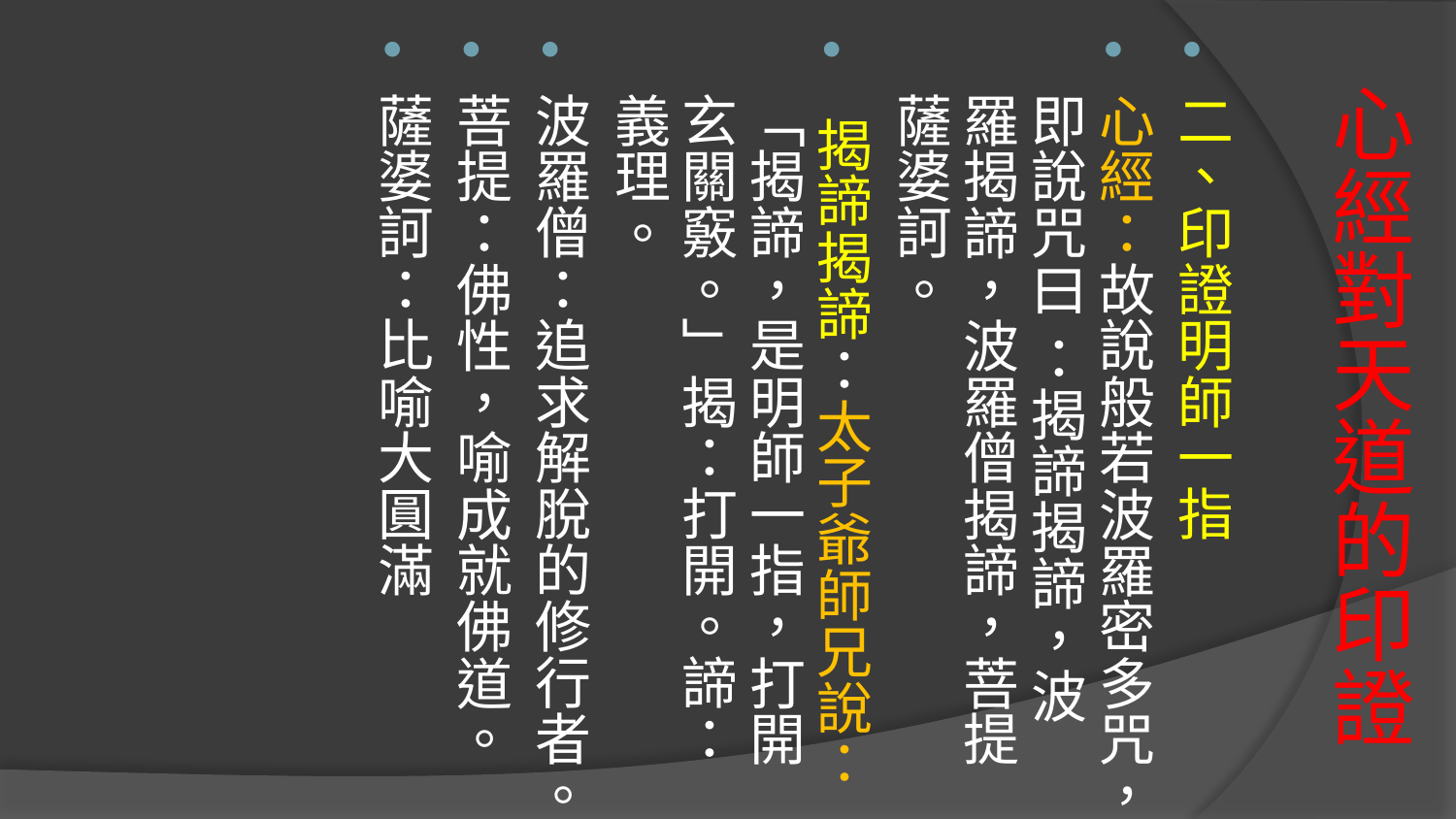

二、印證明師一指
心經：故說般若波羅密多咒，即說咒曰 ：揭諦揭諦，波羅揭諦，波羅僧揭諦，菩提薩婆訶。
 揭諦揭諦：太子爺師兄說：「揭諦，是明師一指，打開玄關竅。」揭：打開。諦：義理。
波羅僧：追求解脫的修行者。
菩提：佛性，喻成就佛道。
薩婆訶：比喻大圓滿

# 心經對天道的印證